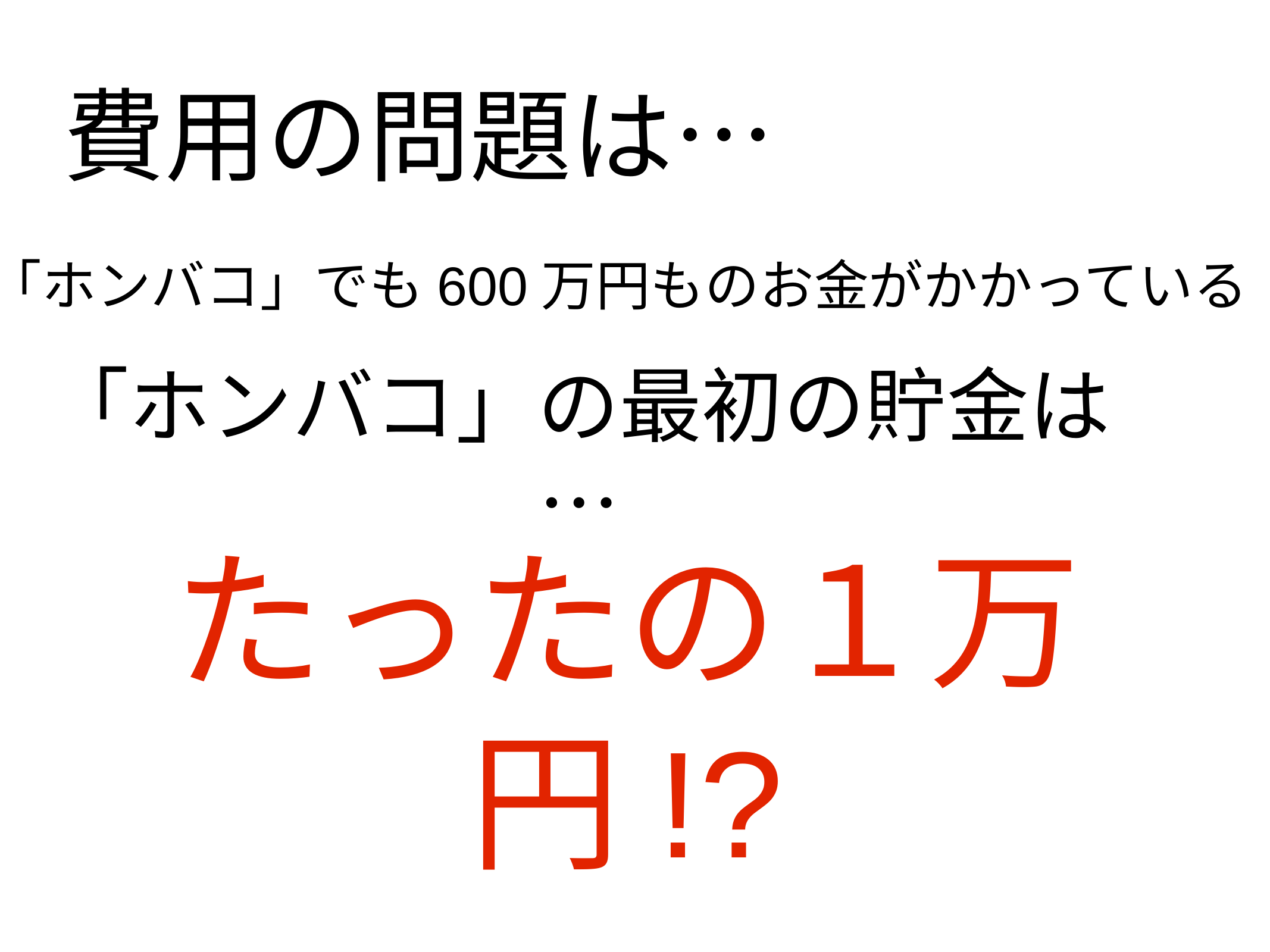

費用の問題は…
「ホンバコ」でも600万円ものお金がかかっている
「ホンバコ」の最初の貯金は…
たったの１万円!?